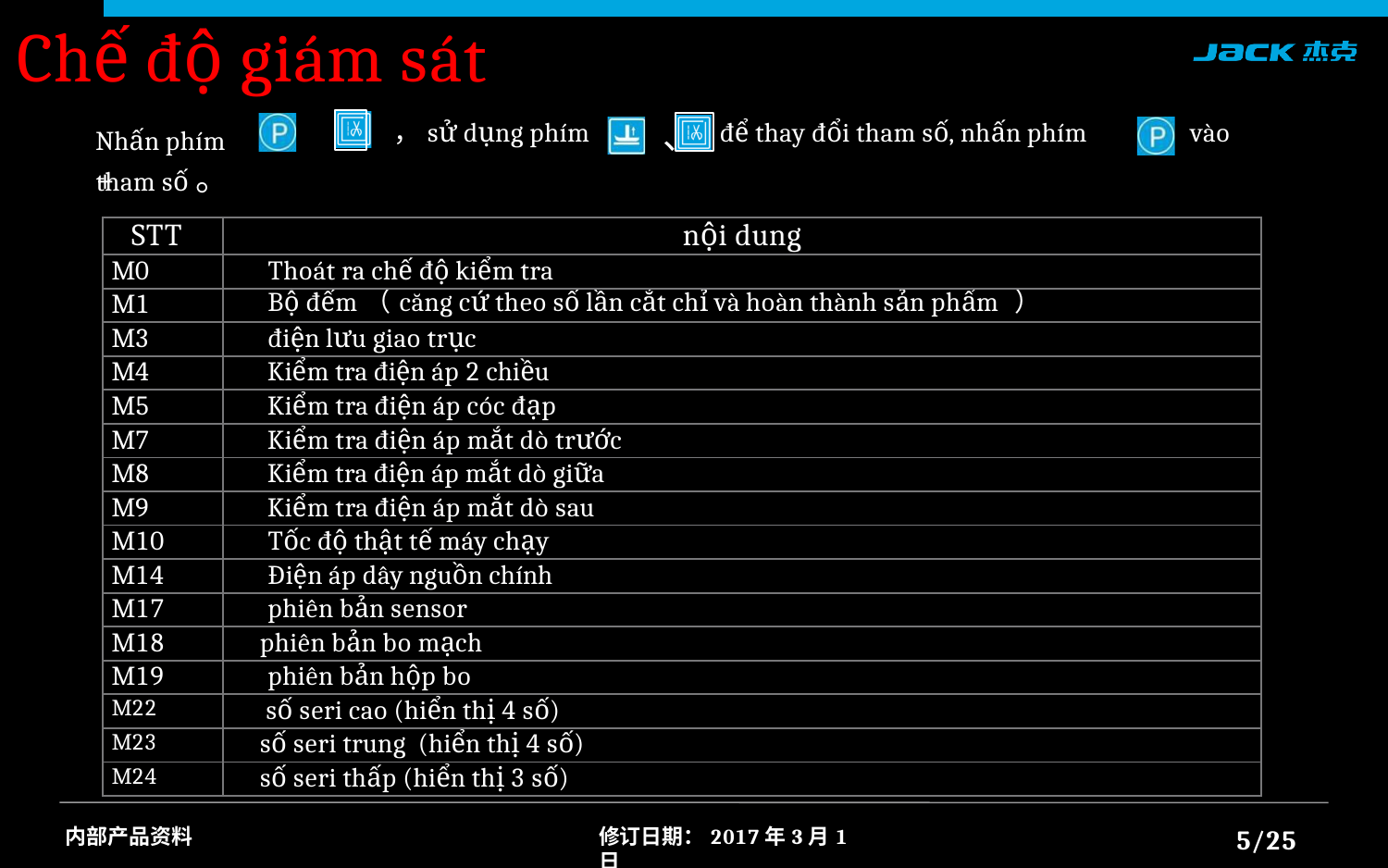

Chế độ giám sát

Nhấn phím        +	  +
，sử dụng phím
、

để thay đổi tham số, nhấn phím

vào

tham số。
| STT | nội dung |
| --- | --- |
| M0 | Thoát ra chế độ kiểm tra |
| M1 | Bộ đếm（căng cứ theo số lần cắt chỉ và hoàn thành sản phẩm ） |
| M3 | điện lưu giao trục |
| M4 | Kiểm tra điện áp 2 chiều |
| M5 | Kiểm tra điện áp cóc đạp |
| M7 | Kiểm tra điện áp mắt dò trước |
| M8 | Kiểm tra điện áp mắt dò giữa |
| M9 | Kiểm tra điện áp mắt dò sau |
| M10 | Tốc độ thật tế máy chạy |
| M14 | Điện áp dây nguồn chính |
| M17 | phiên bản sensor |
| M18 | phiên bản bo mạch |
| M19 | phiên bản hộp bo |
| M22 | số seri cao (hiển thị 4 số) |
| M23 | số seri trung (hiển thị 4 số) |
| M24 | số seri thấp (hiển thị 3 số) |
5/25
内部产品资料
修订日期：2017年3月1日